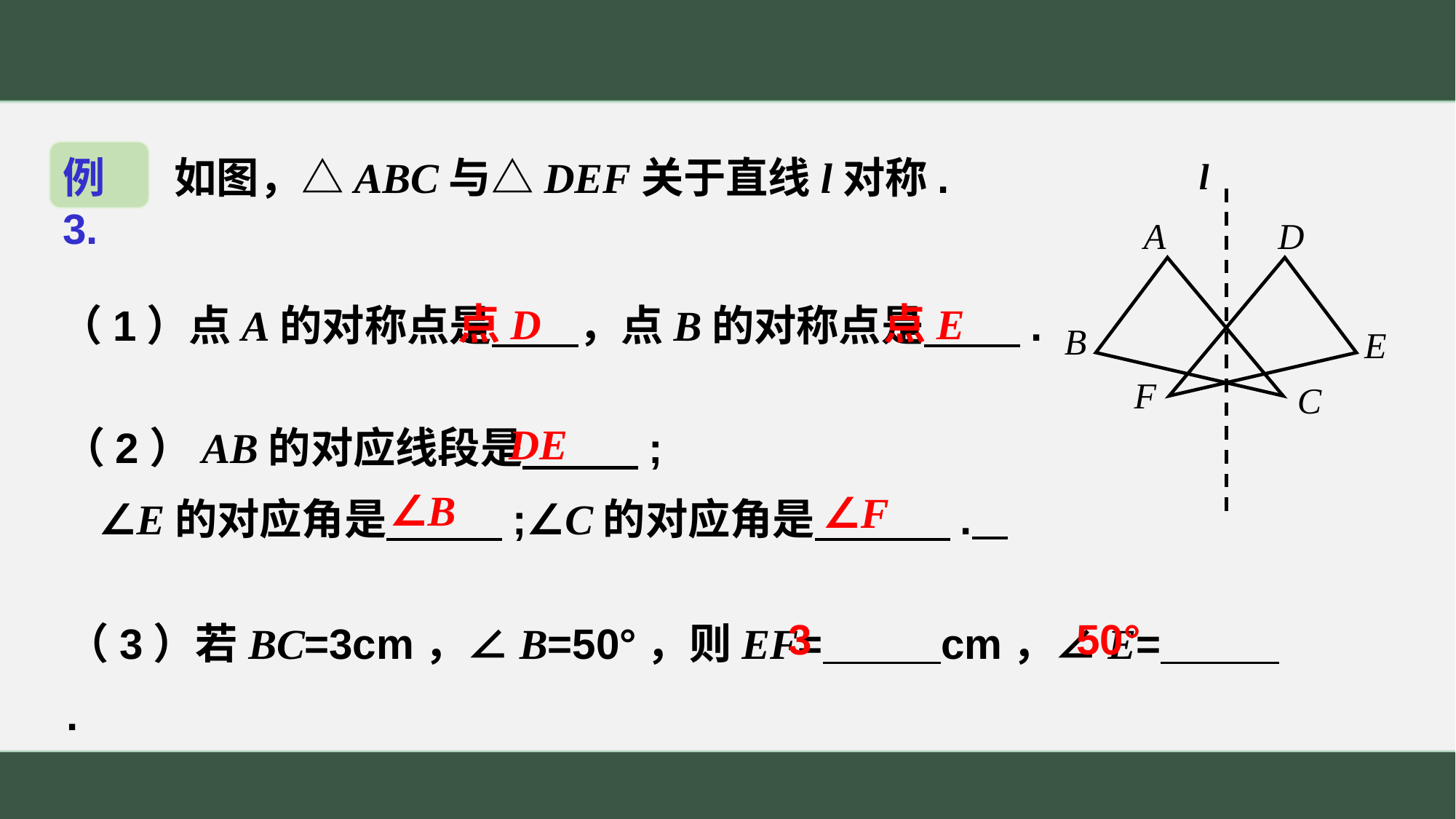

如图，△ABC与△DEF关于直线l对称.

例3.
l

A
D
B
E
F
C
点E
点D
（1）点A的对称点是         ，点B的对称点是          .
（2）AB的对应线段是            ;
   ∠E的对应角是            ;∠C的对应角是              .
DE
∠B
∠F
（3）若BC=3cm，∠B=50°，则EF=          cm，∠E=           .
3
50°